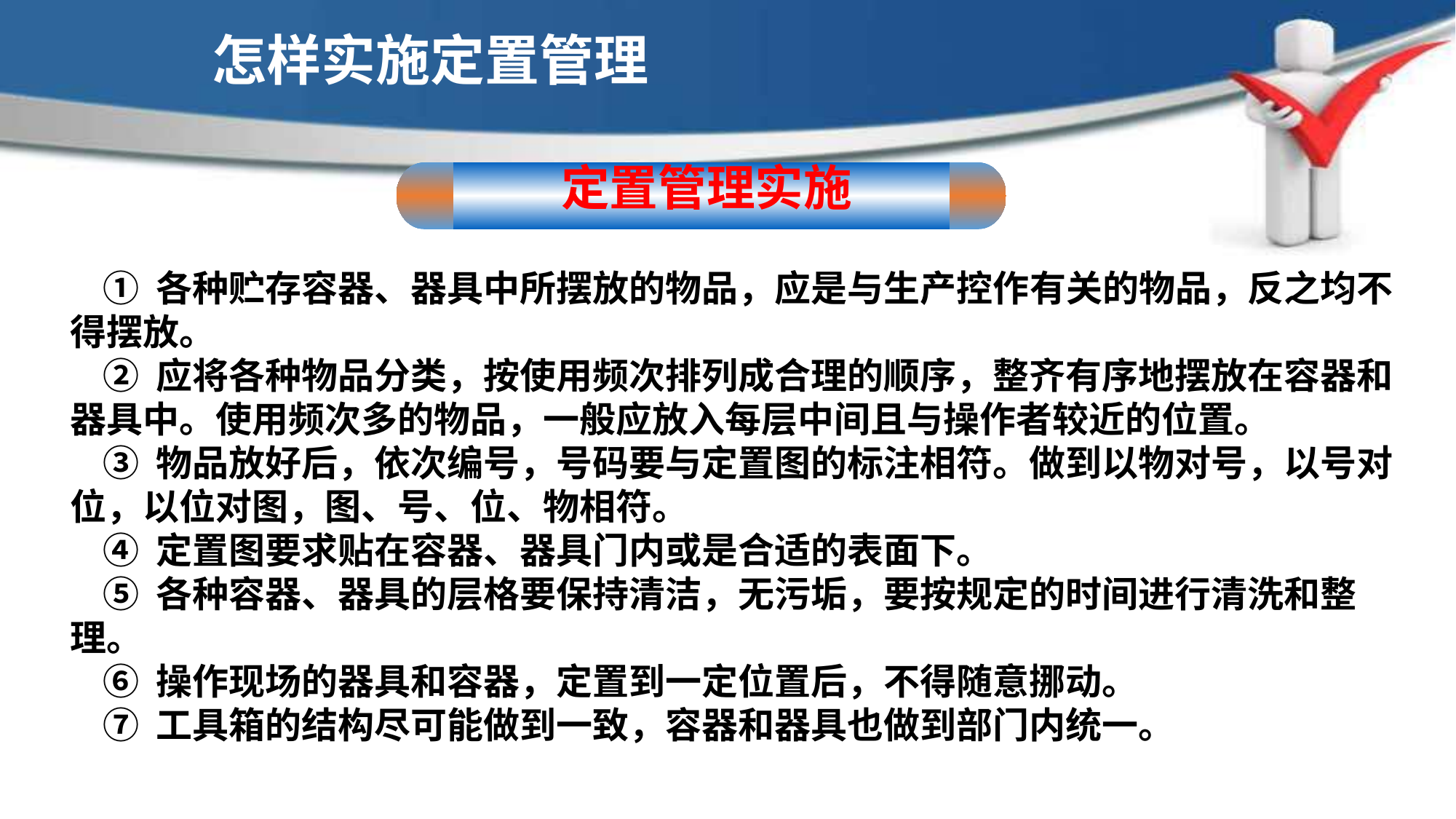

怎样实施定置管理
定置管理实施

    ① 各种贮存容器、器具中所摆放的物品，应是与生产控作有关的物品，反之均不得摆放。
    ② 应将各种物品分类，按使用频次排列成合理的顺序，整齐有序地摆放在容器和器具中。使用频次多的物品，一般应放入每层中间且与操作者较近的位置。
    ③ 物品放好后，依次编号，号码要与定置图的标注相符。做到以物对号，以号对位，以位对图，图、号、位、物相符。
    ④ 定置图要求贴在容器、器具门内或是合适的表面下。
    ⑤ 各种容器、器具的层格要保持清洁，无污垢，要按规定的时间进行清洗和整理。
    ⑥ 操作现场的器具和容器，定置到一定位置后，不得随意挪动。
    ⑦ 工具箱的结构尽可能做到一致，容器和器具也做到部门内统一。
现场6S定置管理